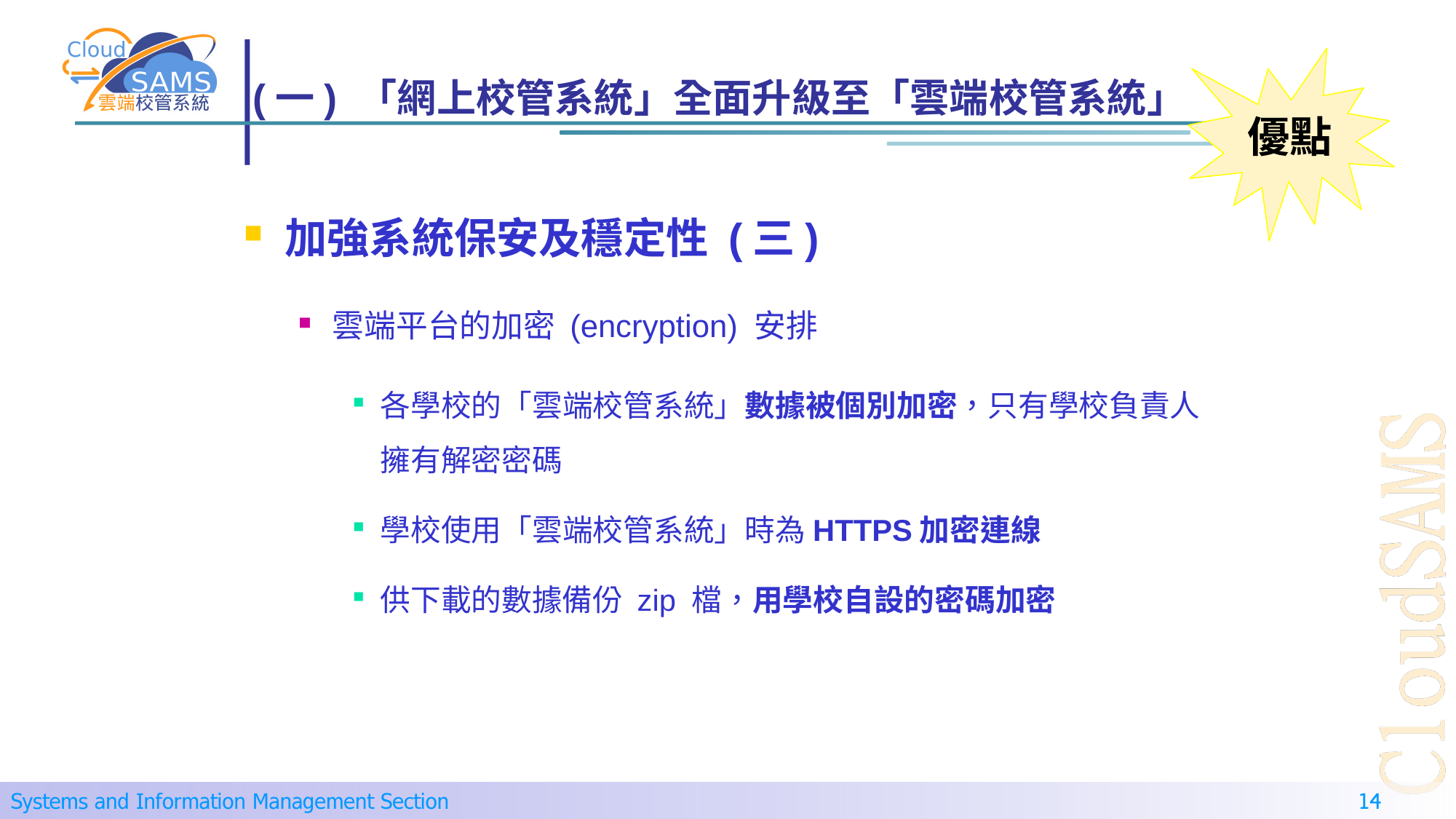

# (一) 「網上校管系統」全面升級至「雲端校管系統」
優點
加強系統保安及穩定性 (三)
雲端平台的加密 (encryption) 安排
各學校的「雲端校管系統」數據被個別加密，只有學校負責人擁有解密密碼
學校使用「雲端校管系統」時為HTTPS加密連線
供下載的數據備份 zip 檔，用學校自設的密碼加密